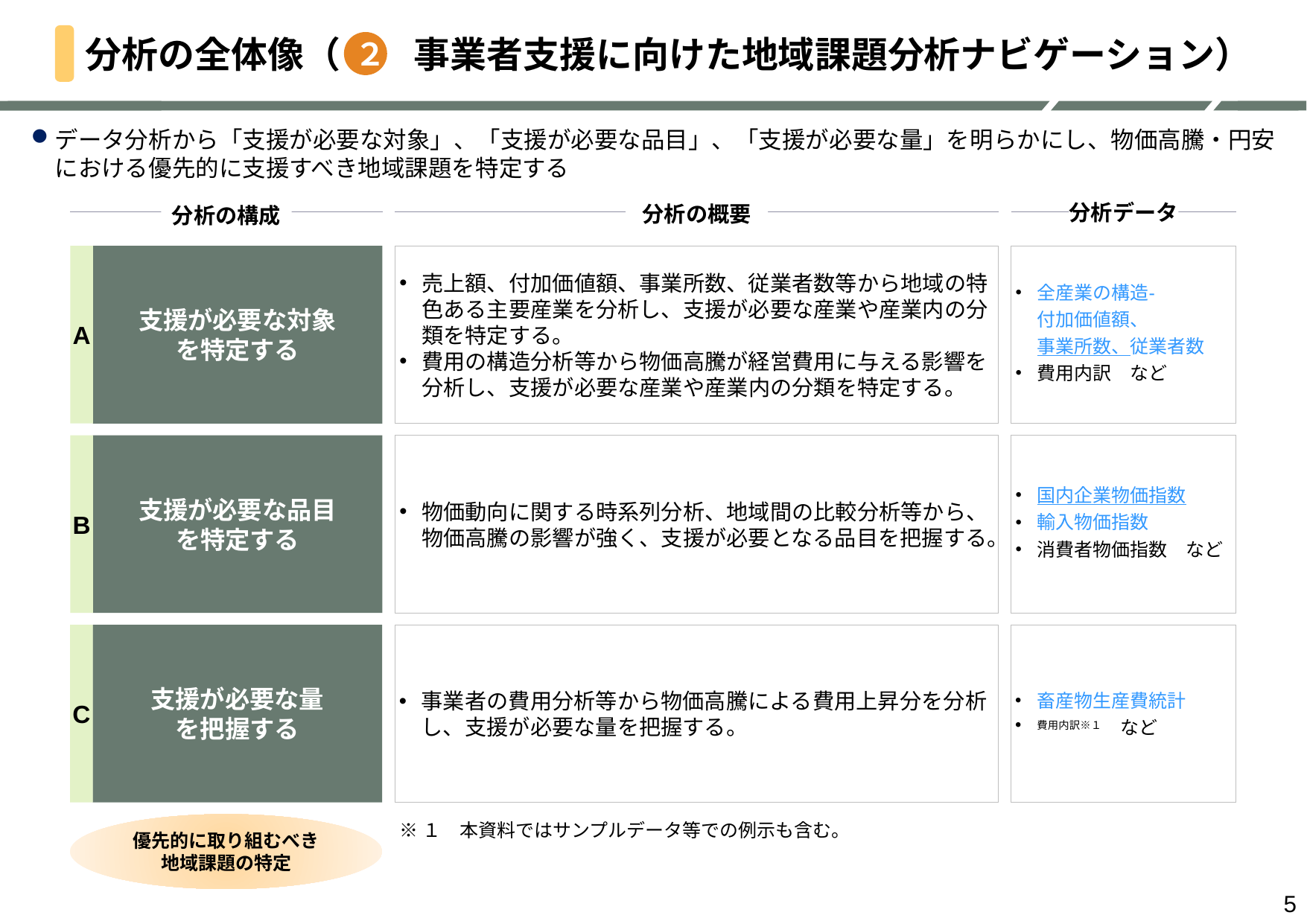

# 分析の全体像（　　事業者支援に向けた地域課題分析ナビゲーション）
２
データ分析から「支援が必要な対象」、「支援が必要な品目」、「支援が必要な量」を明らかにし、物価高騰・円安における優先的に支援すべき地域課題を特定する
分析の構成
分析の概要
分析データ
A
支援が必要な対象
を特定する
売上額、付加価値額、事業所数、従業者数等から地域の特色ある主要産業を分析し、支援が必要な産業や産業内の分類を特定する。
費用の構造分析等から物価高騰が経営費用に与える影響を分析し、支援が必要な産業や産業内の分類を特定する。
全産業の構造-付加価値額、事業所数、従業者数
費用内訳　など
物価動向に関する時系列分析、地域間の比較分析等から、物価高騰の影響が強く、支援が必要となる品目を把握する。
国内企業物価指数
輸入物価指数
消費者物価指数　など
B
支援が必要な品目
を特定する
C
支援が必要な量
を把握する
事業者の費用分析等から物価高騰による費用上昇分を分析し、支援が必要な量を把握する。
畜産物生産費統計
費用内訳※１　など
※１　本資料ではサンプルデータ等での例示も含む。
優先的に取り組むべき
地域課題の特定
5